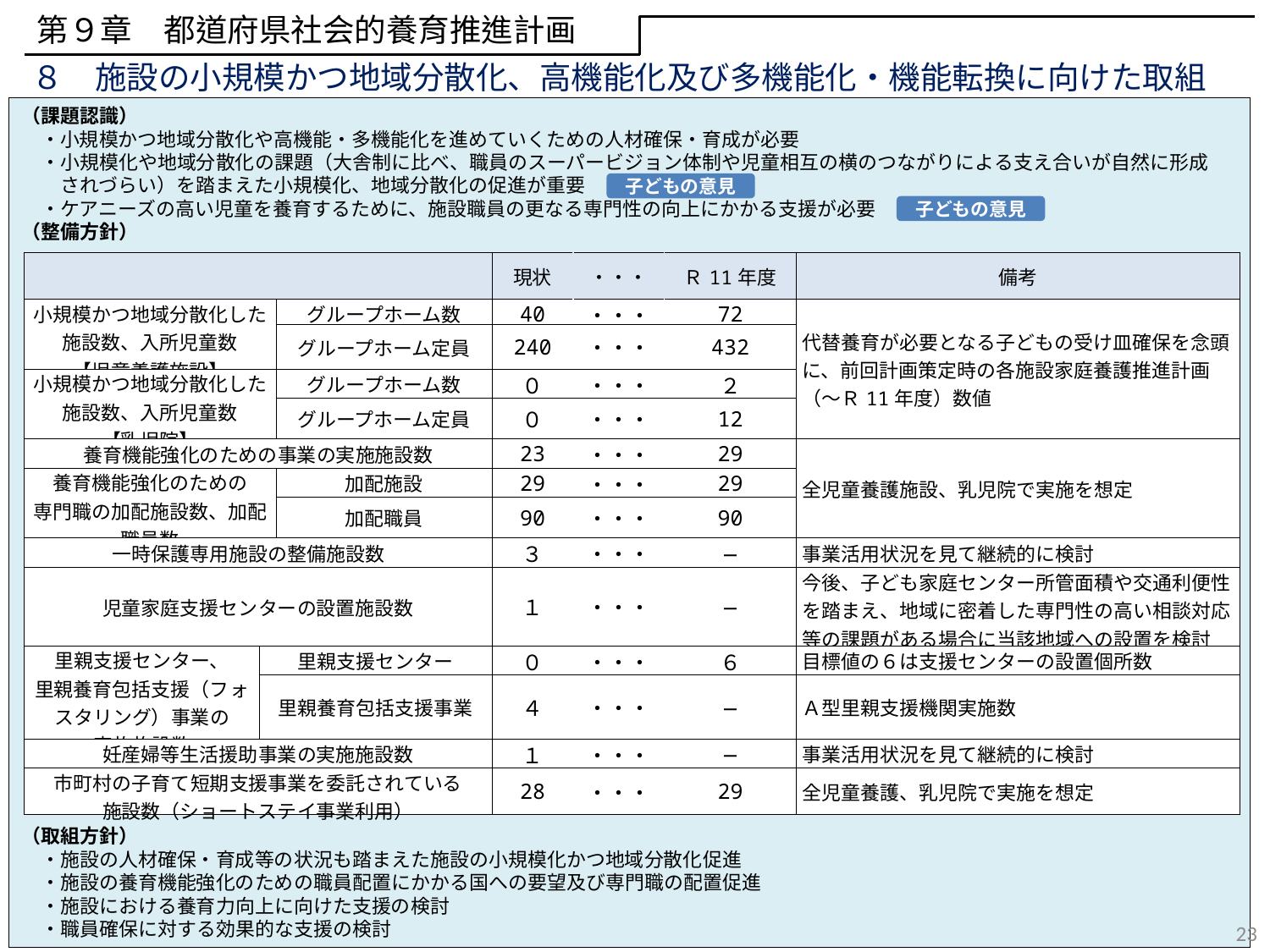

第９章　都道府県社会的養育推進計画
８　施設の小規模かつ地域分散化、高機能化及び多機能化・機能転換に向けた取組
（課題認識）
　・小規模かつ地域分散化や高機能・多機能化を進めていくための人材確保・育成が必要
　・小規模化や地域分散化の課題（大舎制に比べ、職員のスーパービジョン体制や児童相互の横のつながりによる支え合いが自然に形成
　　されづらい）を踏まえた小規模化、地域分散化の促進が重要
　・ケアニーズの高い児童を養育するために、施設職員の更なる専門性の向上にかかる支援が必要
（整備方針）

（取組方針）
　・施設の人材確保・育成等の状況も踏まえた施設の小規模化かつ地域分散化促進
　・施設の養育機能強化のための職員配置にかかる国への要望及び専門職の配置促進
　・施設における養育力向上に向けた支援の検討
　・職員確保に対する効果的な支援の検討

子どもの意見
子どもの意見
|  |  |  | 現状 | ・・・ | Ｒ11年度 | 備考 |
| --- | --- | --- | --- | --- | --- | --- |
| 小規模かつ地域分散化した施設数、入所児童数 【児童養護施設】 | 施設 | グループホーム数 | 40 | ・・・ | 72 | 代替養育が必要となる子どもの受け皿確保を念頭に、前回計画策定時の各施設家庭養護推進計画（～Ｒ11年度）数値 |
|  | 入所 児童 | グループホーム定員 | 240 | ・・・ | 432 |  |
| 小規模かつ地域分散化した施設数、入所児童数 【乳児院】 | 施設 | グループホーム数 | ０ | ・・・ | ２ |  |
|  | 入所 児童 | グループホーム定員 | ０ | ・・・ | 12 |  |
| 養育機能強化のための事業の実施施設数 |  |  | 23 | ・・・ | 29 | 全児童養護施設、乳児院で実施を想定 |
| 養育機能強化のための 専門職の加配施設数、加配職員数 | 加配 施設 | 加配施設 | 29 | ・・・ | 29 |  |
|  | 加配 職員 | 加配職員 | 90 | ・・・ | 90 |  |
| 一時保護専用施設の整備施設数 |  |  | ３ | ・・・ | ― | 事業活用状況を見て継続的に検討 |
| 児童家庭支援センターの設置施設数 |  |  | １ | ・・・ | ― | 今後、子ども家庭センター所管面積や交通利便性を踏まえ、地域に密着した専門性の高い相談対応等の課題がある場合に当該地域への設置を検討 |
| 里親支援センター、 里親養育包括支援（フォスタリング）事業の 実施施設数 | 里親支援センター |  | ０ | ・・・ | ６ | 目標値の６は支援センターの設置個所数 |
|  | 里親養育包括支援事業 |  | ４ | ・・・ | ― | Ａ型里親支援機関実施数 |
| 妊産婦等生活援助事業の実施施設数 |  |  | １ | ・・・ | ― | 事業活用状況を見て継続的に検討 |
| 市町村の子育て短期支援事業を委託されている 施設数（ショートステイ事業利用） |  |  | 28 | ・・・ | 29 | 全児童養護、乳児院で実施を想定 |
23